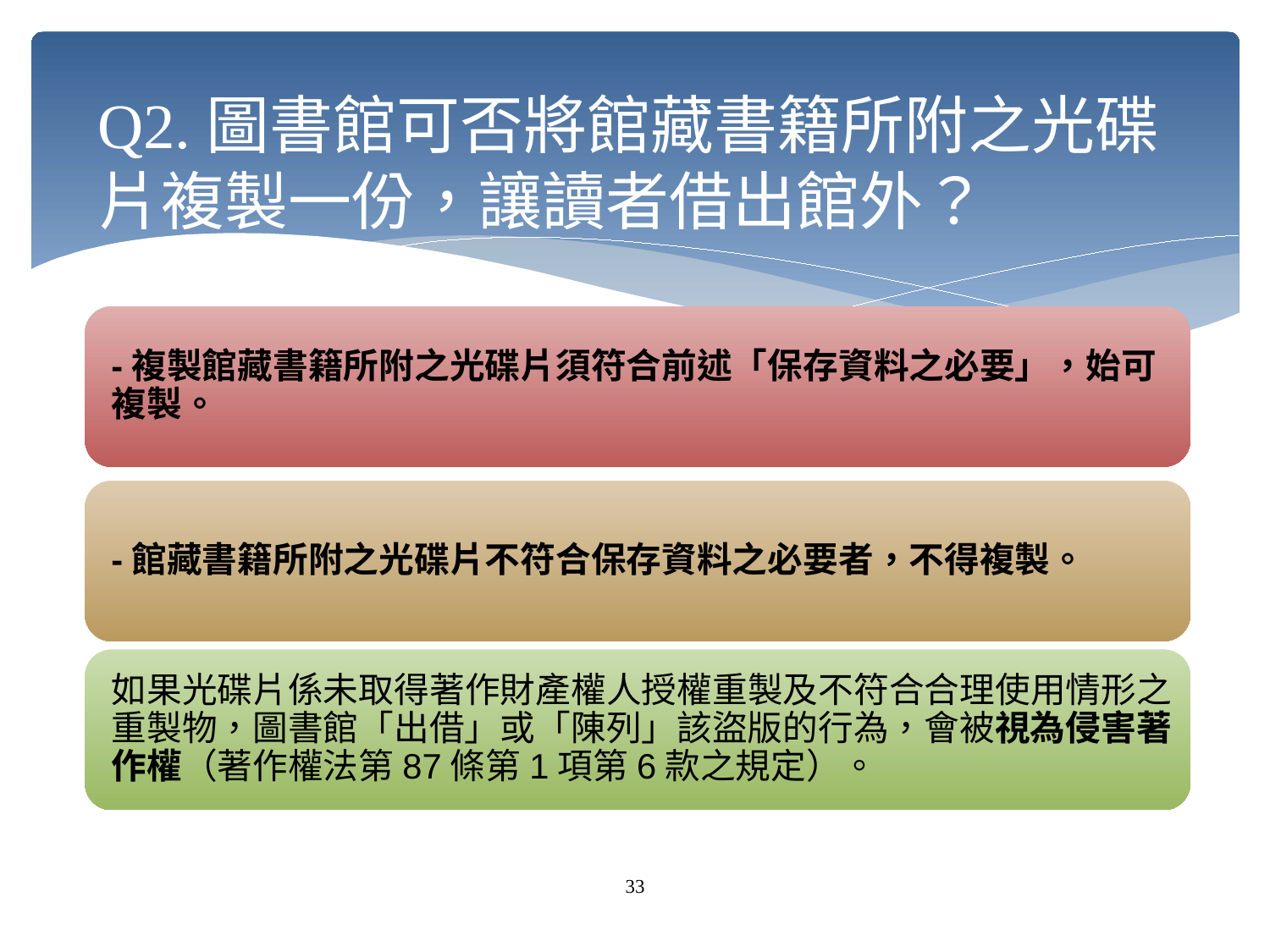

# Q2.圖書館可否將館藏書籍所附之光碟片複製一份，讓讀者借出館外？
-複製館藏書籍所附之光碟片須符合前述「保存資料之必要」，始可複製。
-館藏書籍所附之光碟片不符合保存資料之必要者，不得複製。
如果光碟片係未取得著作財產權人授權重製及不符合合理使用情形之重製物，圖書館「出借」或「陳列」該盜版的行為，會被視為侵害著作權（著作權法第87條第1項第6款之規定）。
33